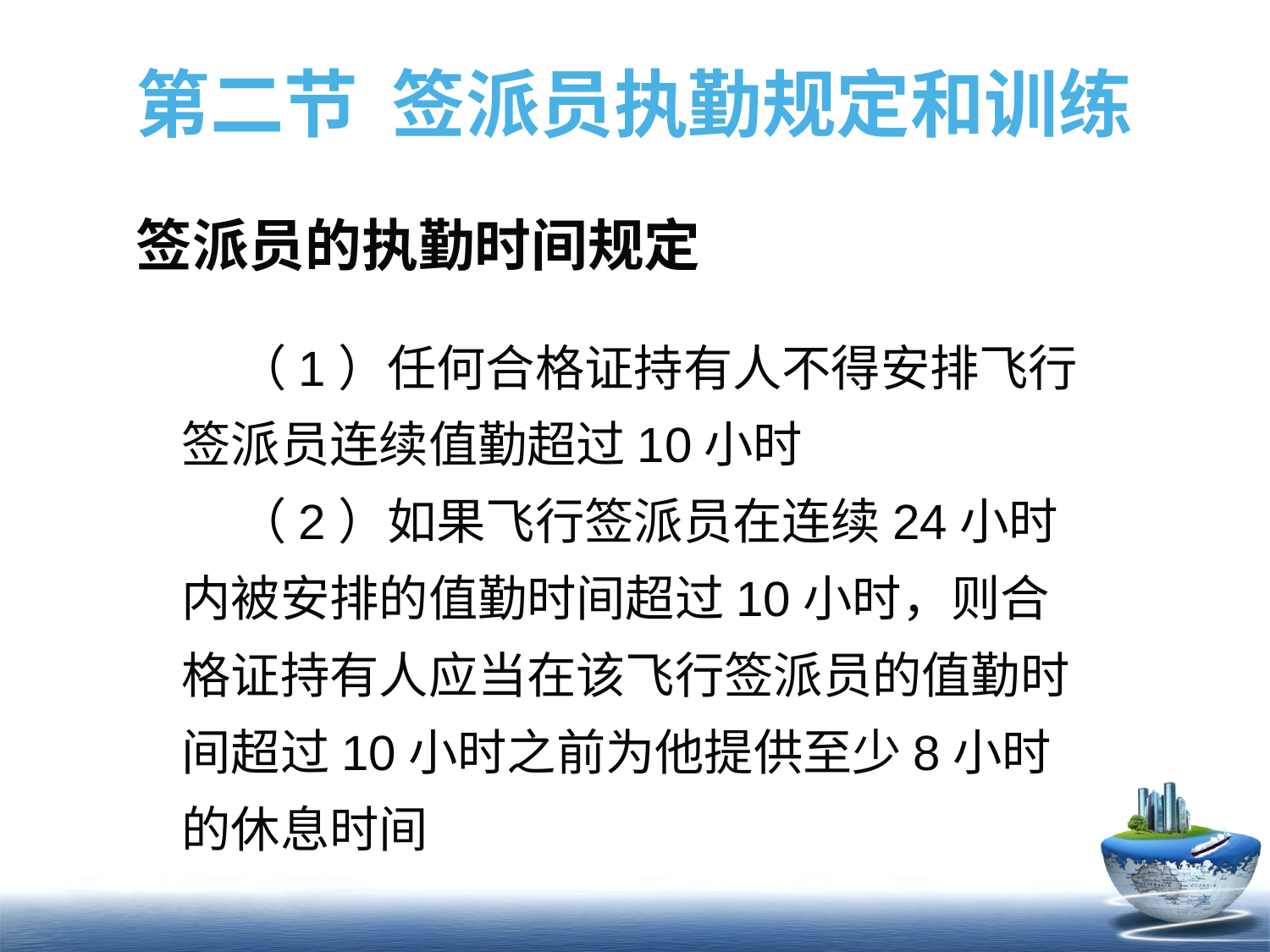

# 第二节  签派员执勤规定和训练
签派员的执勤时间规定
    （1）任何合格证持有人不得安排飞行签派员连续值勤超过10小时
    （2）如果飞行签派员在连续24小时内被安排的值勤时间超过10小时，则合格证持有人应当在该飞行签派员的值勤时间超过10小时之前为他提供至少8小时的休息时间